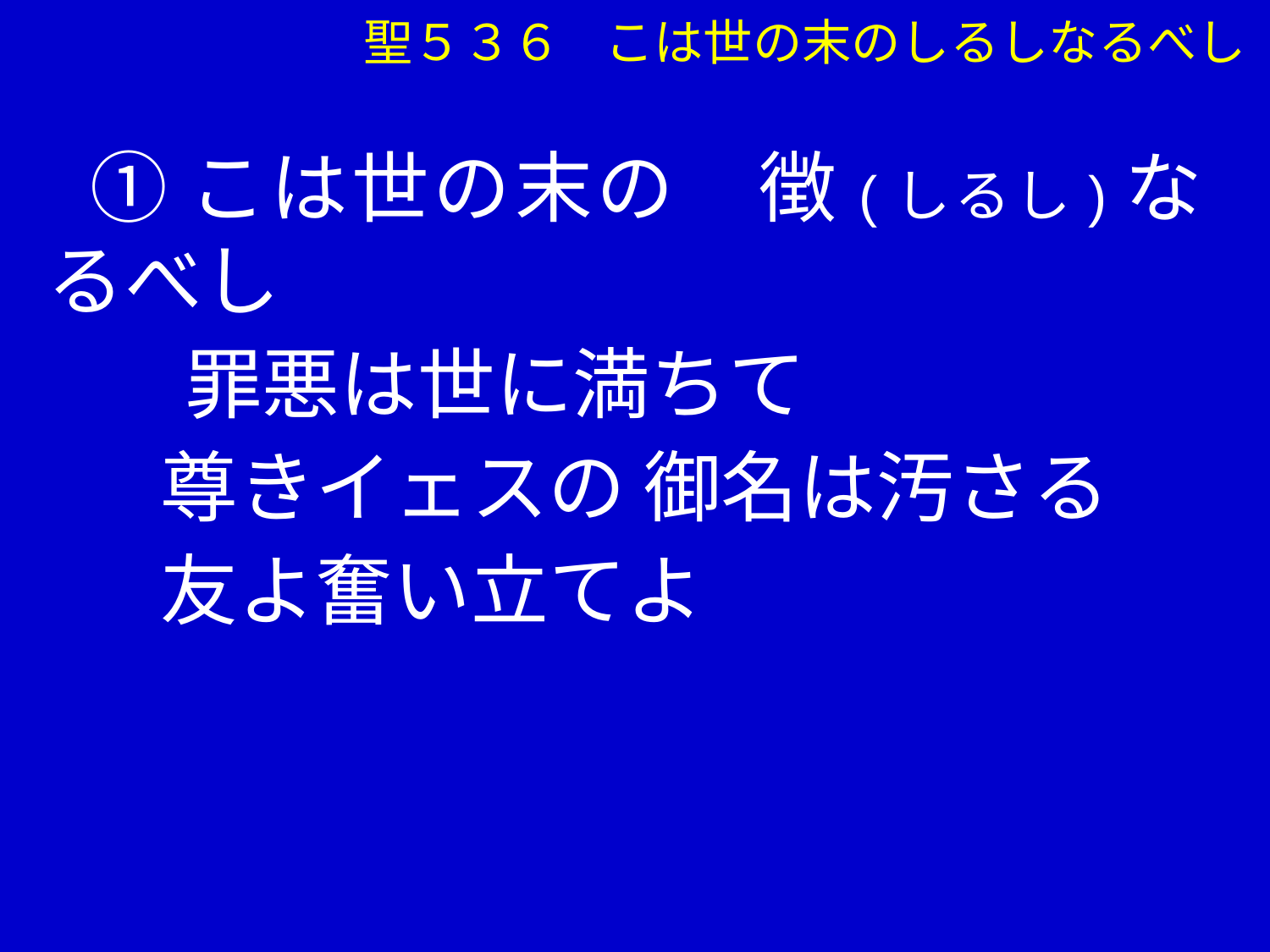

聖５３６    こは世の末のしるしなるべし
①こは世の末の　徴(しるし)なるべし
　 罪悪は世に満ちて
   尊きイェスの 御名は汚さる
   友よ奮い立てよ